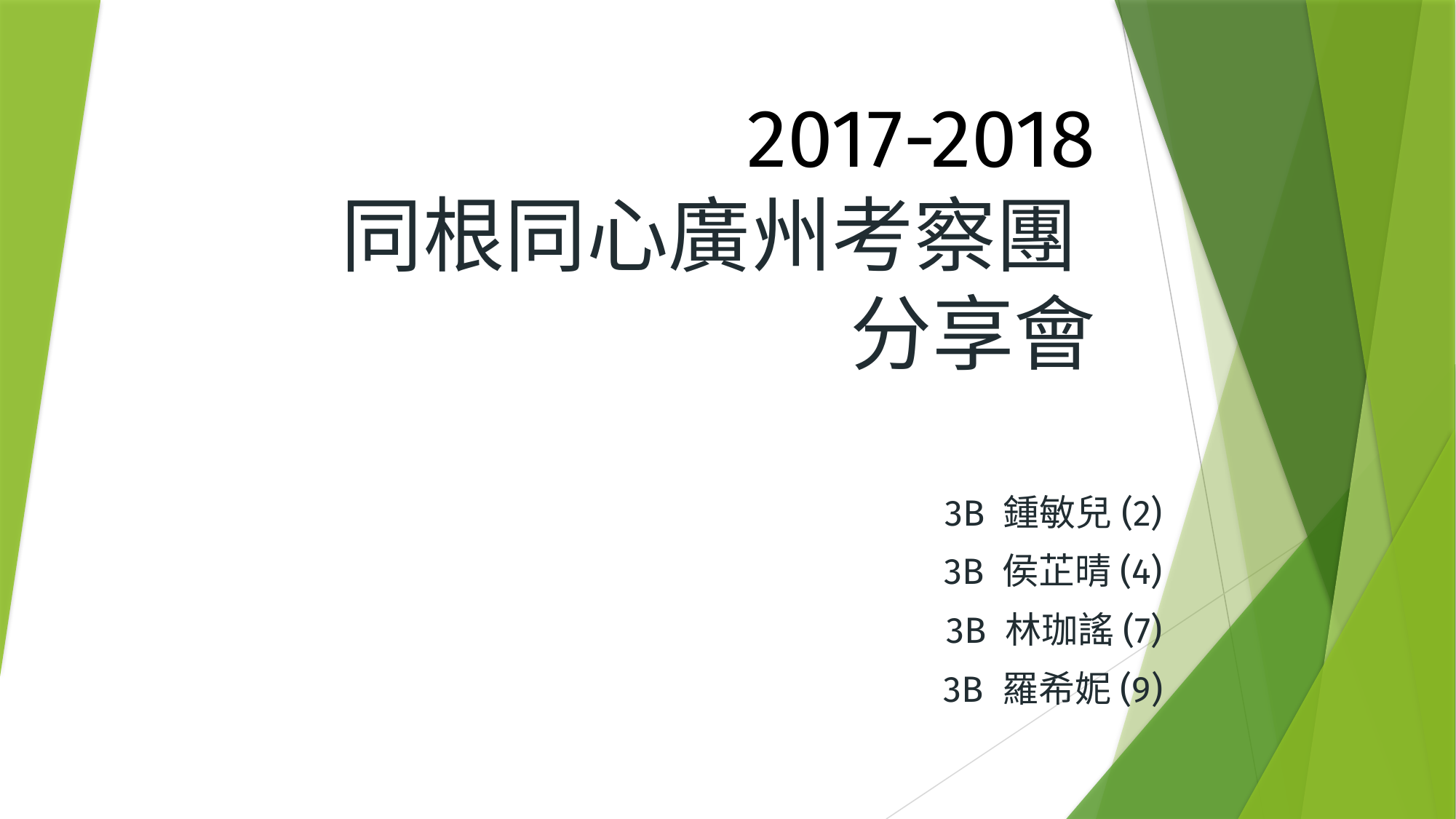

# 2017-2018 同根同心廣州考察團 分享會
3B 鍾敏兒(2)
3B 侯芷晴(4)
3B 林珈謠(7)
3B 羅希妮(9)